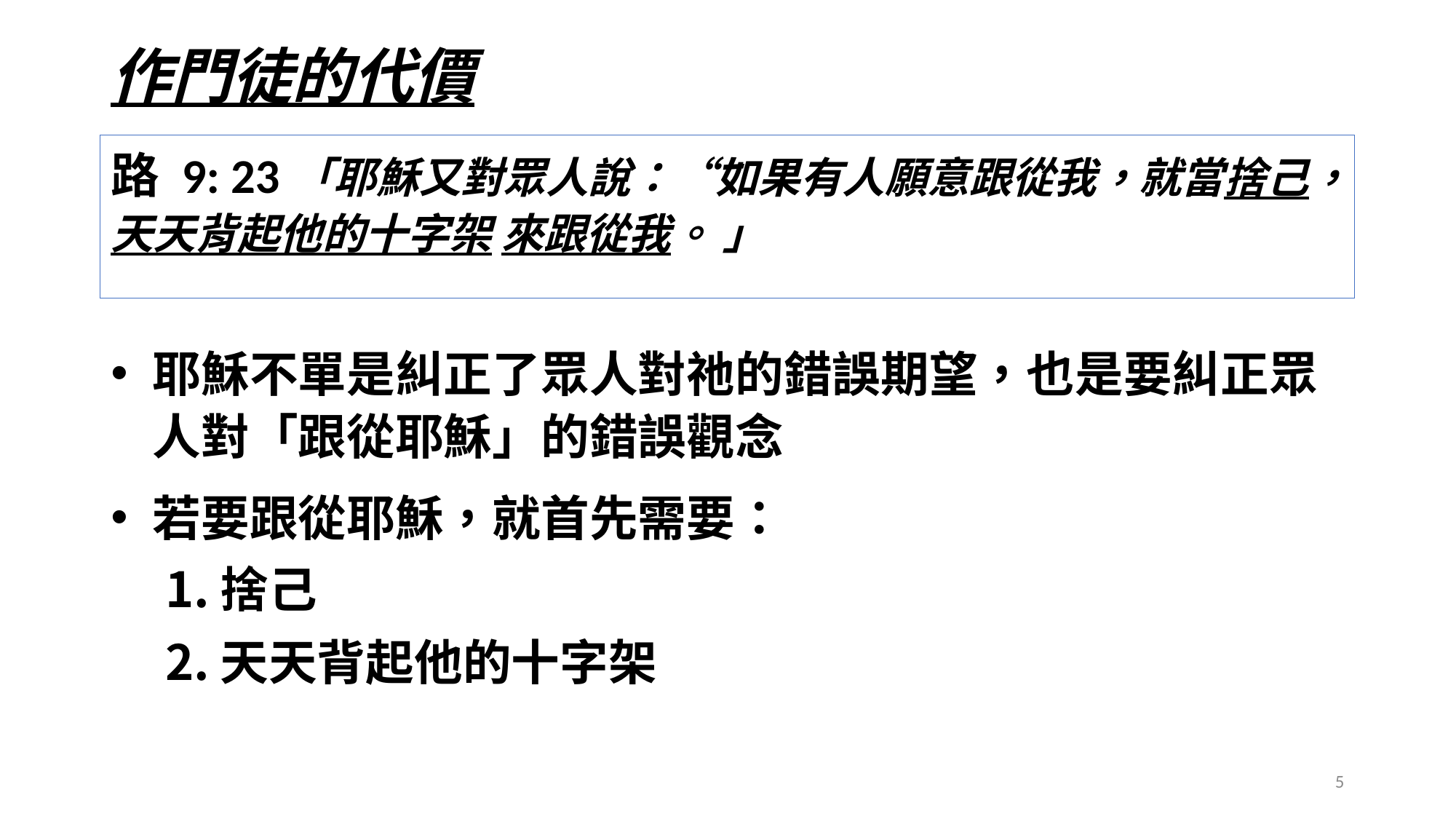

# 作門徒的代價
路 9: 23「耶穌又對眾人說：“如果有人願意跟從我，就當捨己，天天背起他的十字架 來跟從我。 」

耶穌不單是糾正了眾人對祂的錯誤期望，也是要糾正眾人對「跟從耶穌」的錯誤觀念
若要跟從耶穌，就首先需要：
捨己
天天背起他的十字架

5